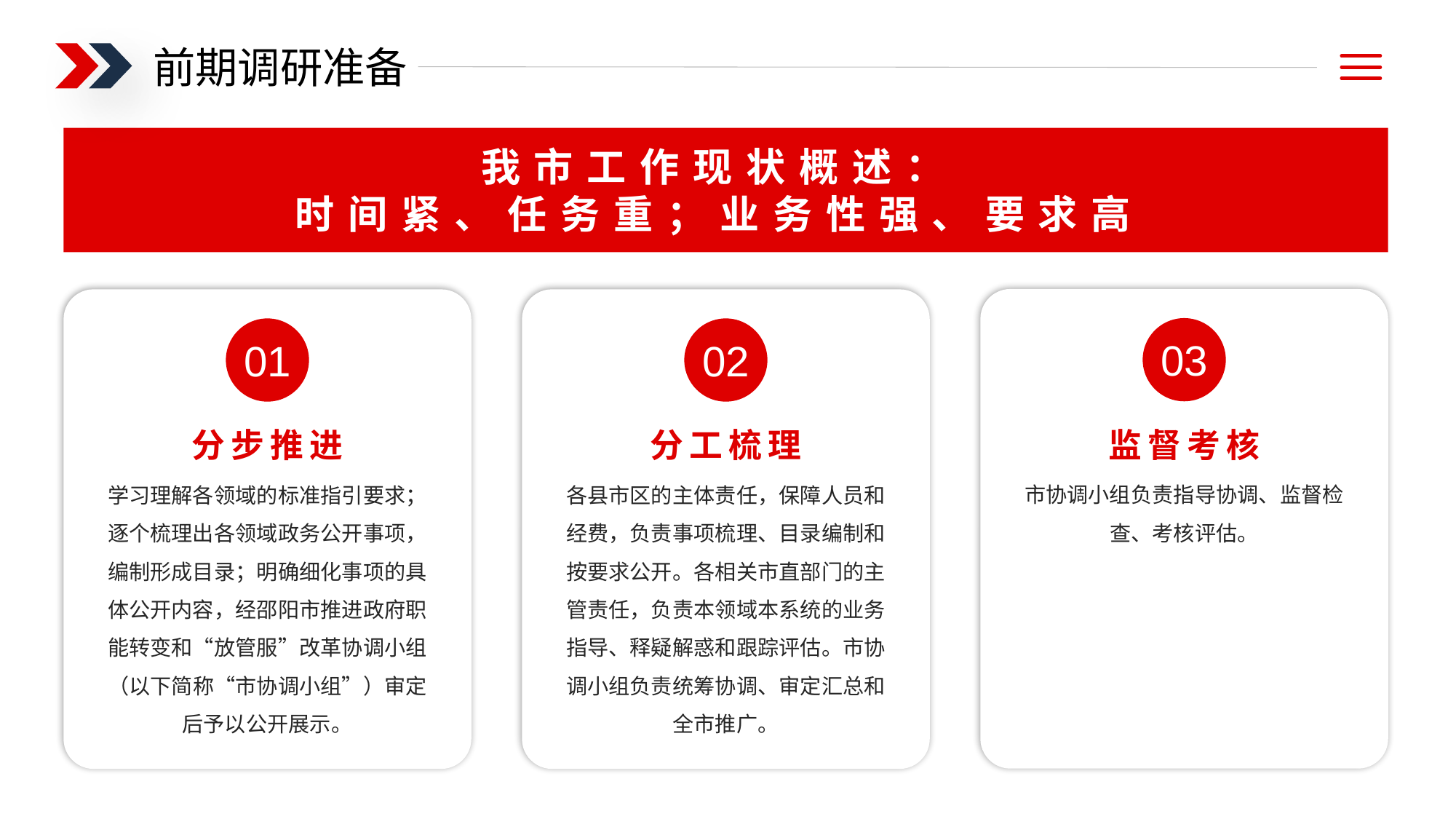

前期调研准备

我市工作现状概述：
时间紧、任务重；业务性强、要求高

03
监督考核
市协调小组负责指导协调、监督检查、考核评估。

01
分步推进
学习理解各领域的标准指引要求；逐个梳理出各领域政务公开事项，编制形成目录；明确细化事项的具体公开内容，经邵阳市推进政府职能转变和“放管服”改革协调小组（以下简称“市协调小组”）审定后予以公开展示。

02
分工梳理
各县市区的主体责任，保障人员和经费，负责事项梳理、目录编制和按要求公开。各相关市直部门的主管责任，负责本领域本系统的业务指导、释疑解惑和跟踪评估。市协调小组负责统筹协调、审定汇总和全市推广。